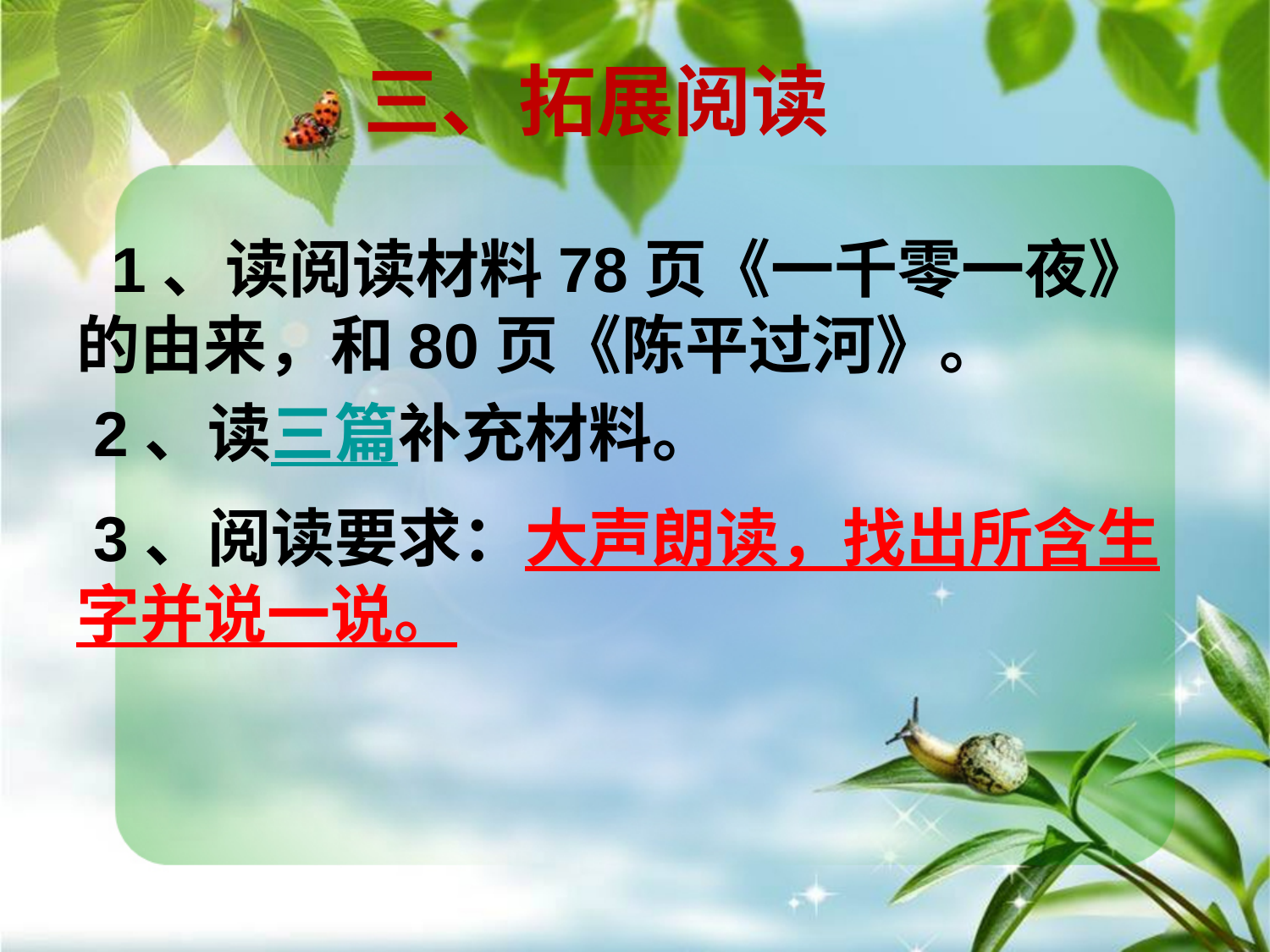

# 三、拓展阅读
  1、读阅读材料78页《一千零一夜》的由来，和80页《陈平过河》。
 2、读三篇补充材料。
 3、阅读要求：大声朗读，找出所含生字并说一说。